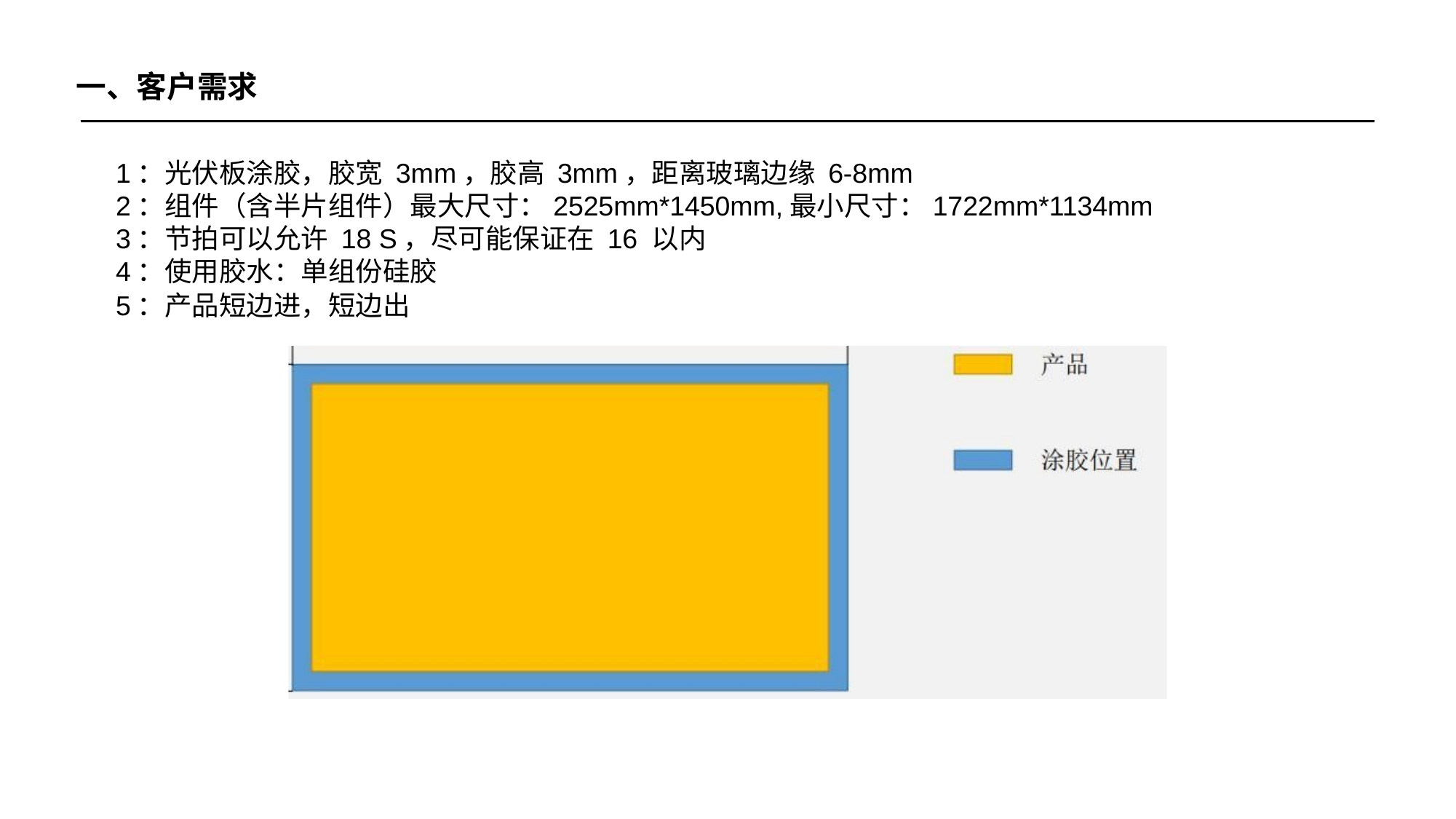

# 一、客户需求
1：光伏板涂胶，胶宽 3mm，胶高 3mm，距离玻璃边缘 6-8mm
2：组件（含半片组件）最大尺寸：2525mm*1450mm,最小尺寸：1722mm*1134mm
3：节拍可以允许 18 S，尽可能保证在 16 以内
4：使用胶水：单组份硅胶
5：产品短边进，短边出